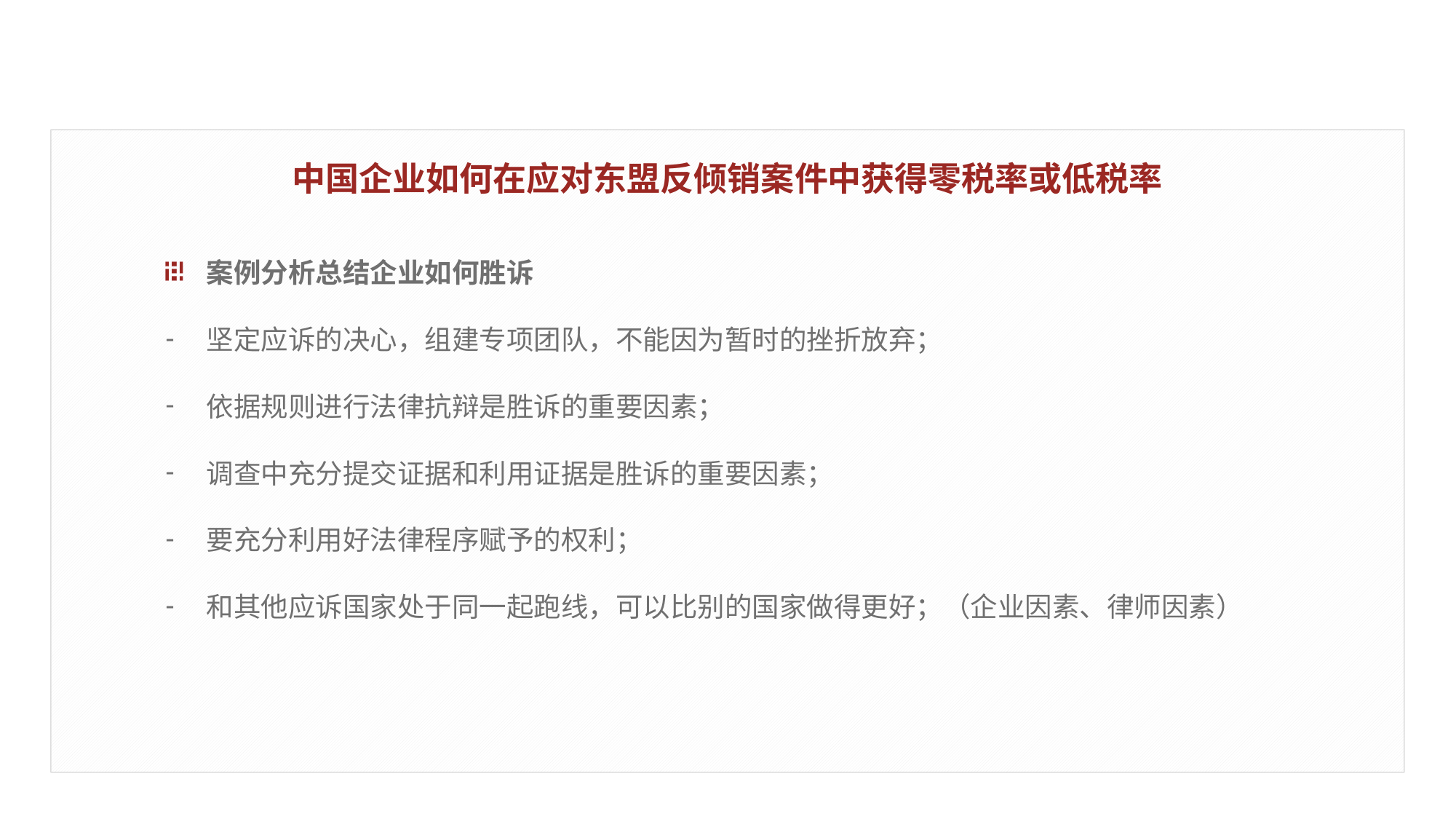

中国企业如何在应对东盟反倾销案件中获得零税率或低税率
案例分析总结企业如何胜诉
坚定应诉的决心，组建专项团队，不能因为暂时的挫折放弃；
依据规则进行法律抗辩是胜诉的重要因素；
调查中充分提交证据和利用证据是胜诉的重要因素；
要充分利用好法律程序赋予的权利；
和其他应诉国家处于同一起跑线，可以比别的国家做得更好；（企业因素、律师因素）